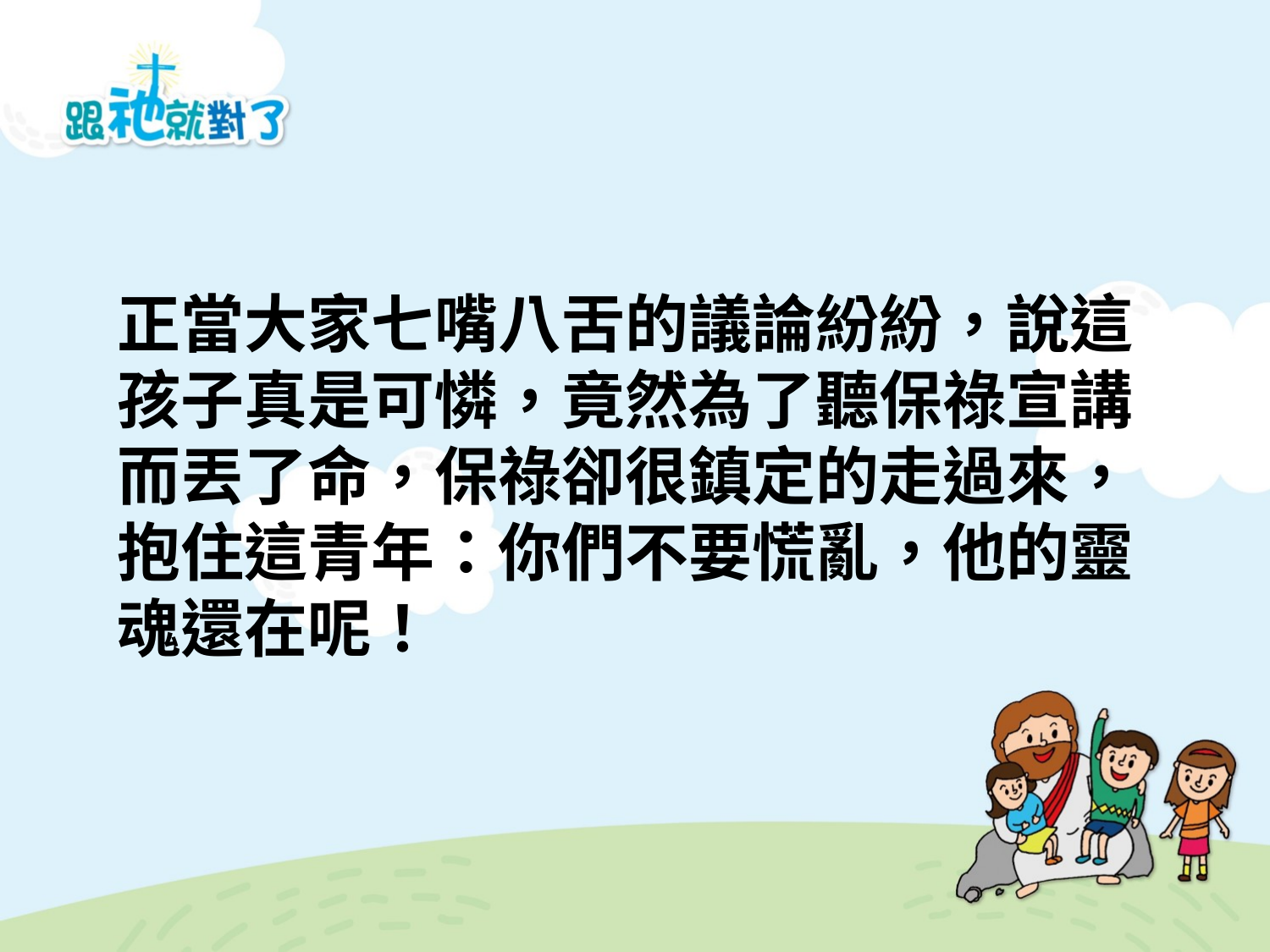

正當大家七嘴八舌的議論紛紛，說這孩子真是可憐，竟然為了聽保祿宣講而丟了命，保祿卻很鎮定的走過來，抱住這青年：你們不要慌亂，他的靈魂還在呢！